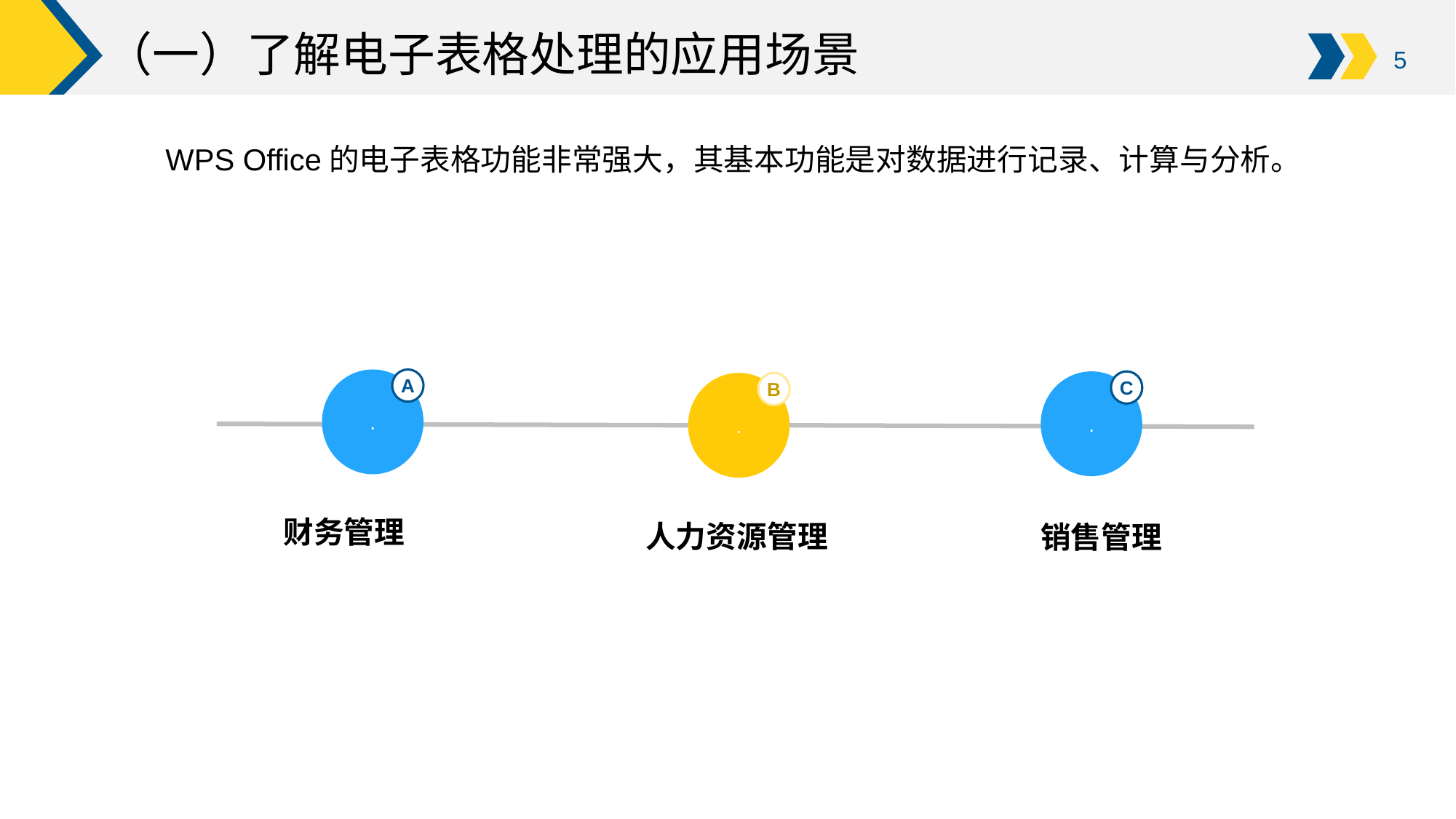

# （一）了解电子表格处理的应用场景
WPS Office的电子表格功能非常强大，其基本功能是对数据进行记录、计算与分析。
.
A
.
C
.
B
财务管理
人力资源管理
销售管理